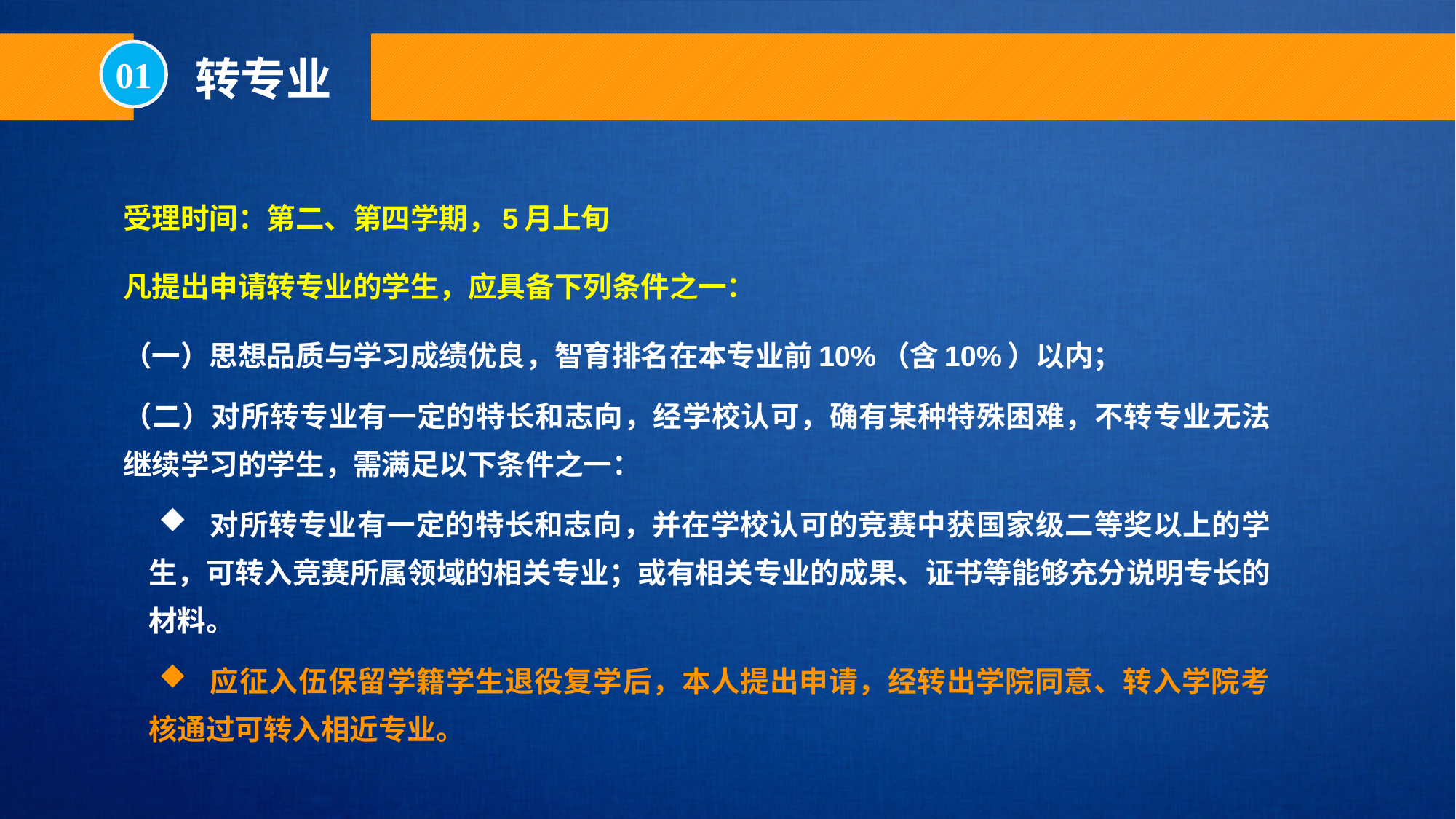

01
转专业
受理时间：第二、第四学期，5月上旬
凡提出申请转专业的学生，应具备下列条件之一：
（一）思想品质与学习成绩优良，智育排名在本专业前10%（含10%）以内；
（二）对所转专业有一定的特长和志向，经学校认可，确有某种特殊困难，不转专业无法继续学习的学生，需满足以下条件之一：
 对所转专业有一定的特长和志向，并在学校认可的竞赛中获国家级二等奖以上的学生，可转入竞赛所属领域的相关专业；或有相关专业的成果、证书等能够充分说明专长的材料。
 应征入伍保留学籍学生退役复学后，本人提出申请，经转出学院同意、转入学院考核通过可转入相近专业。